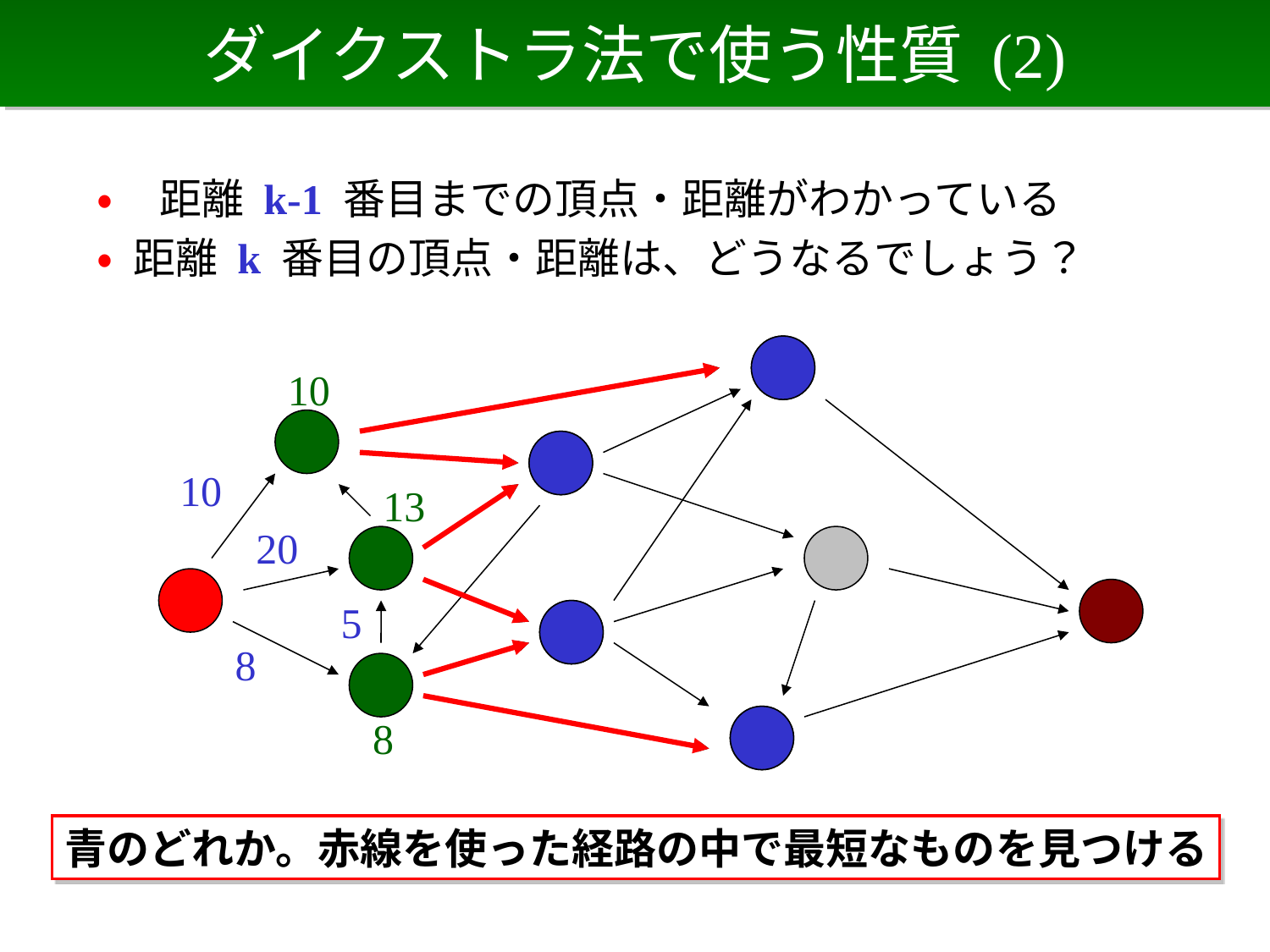

# ダイクストラ法で使う性質 (2)
• 距離 k-1 番目までの頂点・距離がわかっている
• 距離 k 番目の頂点・距離は、どうなるでしょう？

10

10

13

20

5

8

8

青のどれか。赤線を使った経路の中で最短なものを見つける